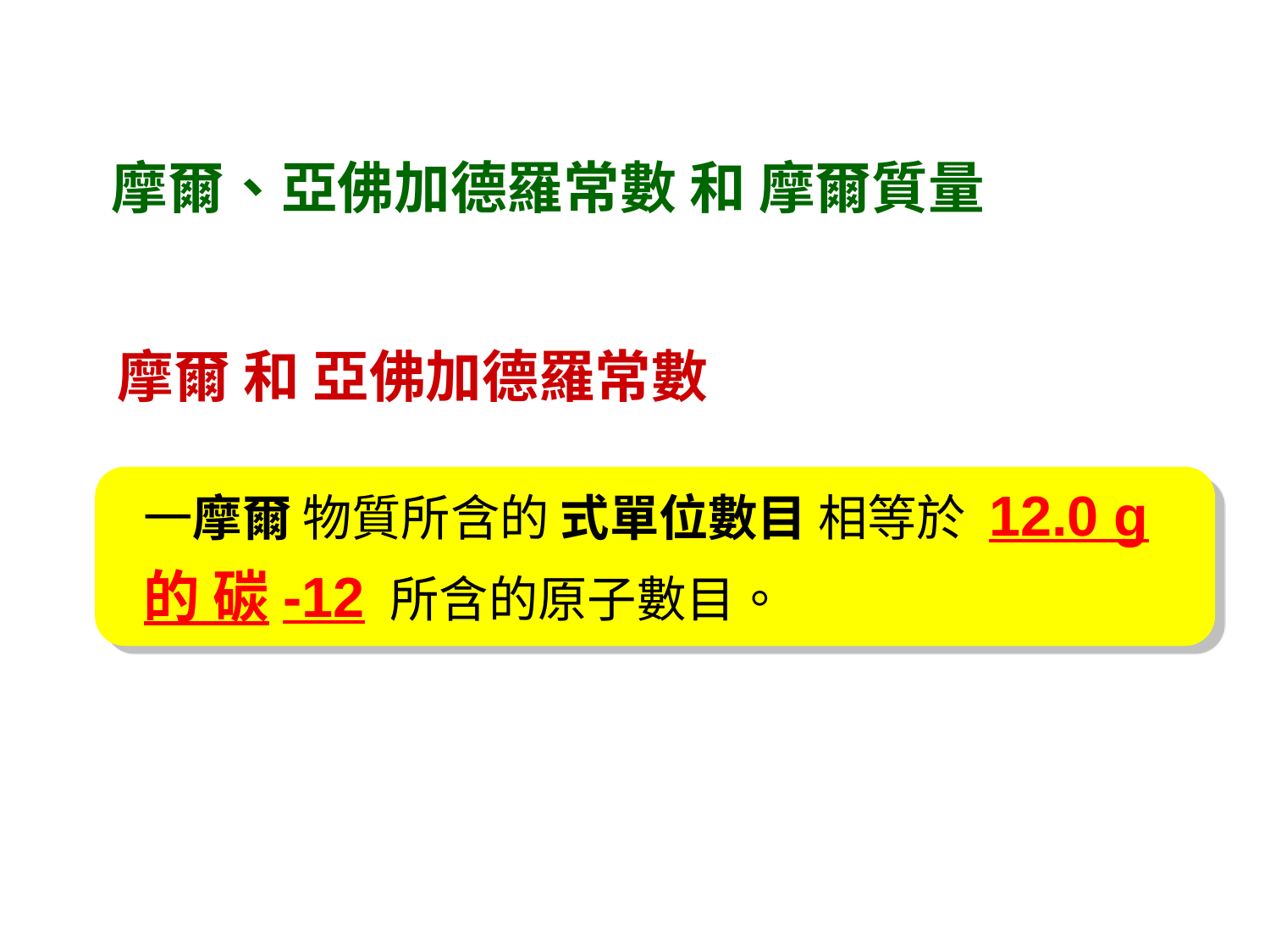

摩爾、亞佛加德羅常數 和 摩爾質量
摩爾 和 亞佛加德羅常數
一摩爾 物質所含的 式單位數目 相等於 12.0 g的 碳-12 所含的原子數目。